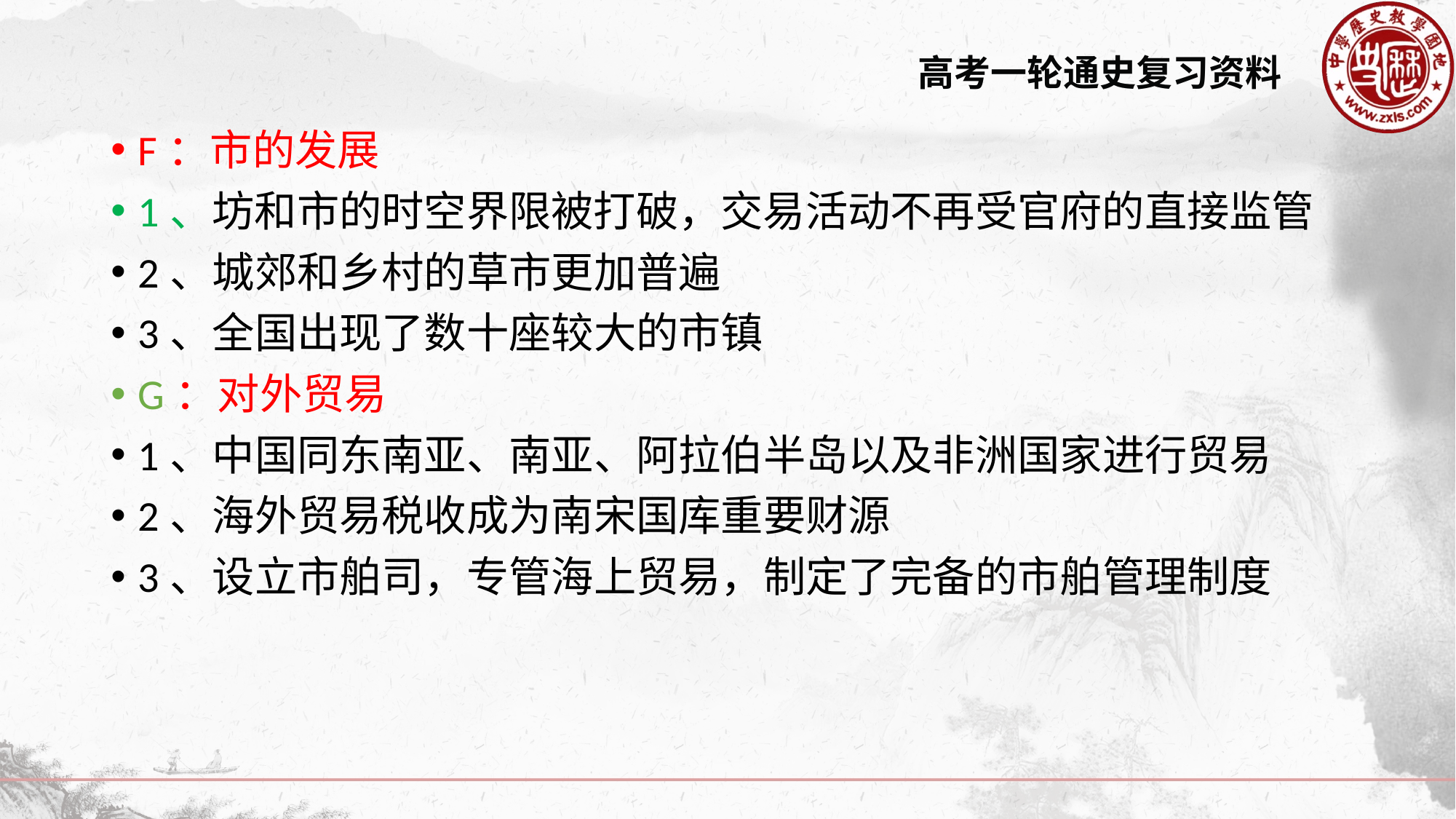

F：市的发展
1、坊和市的时空界限被打破，交易活动不再受官府的直接监管
2、城郊和乡村的草市更加普遍
3、全国出现了数十座较大的市镇
G：对外贸易
1、中国同东南亚、南亚、阿拉伯半岛以及非洲国家进行贸易
2、海外贸易税收成为南宋国库重要财源
3、设立市舶司，专管海上贸易，制定了完备的市舶管理制度